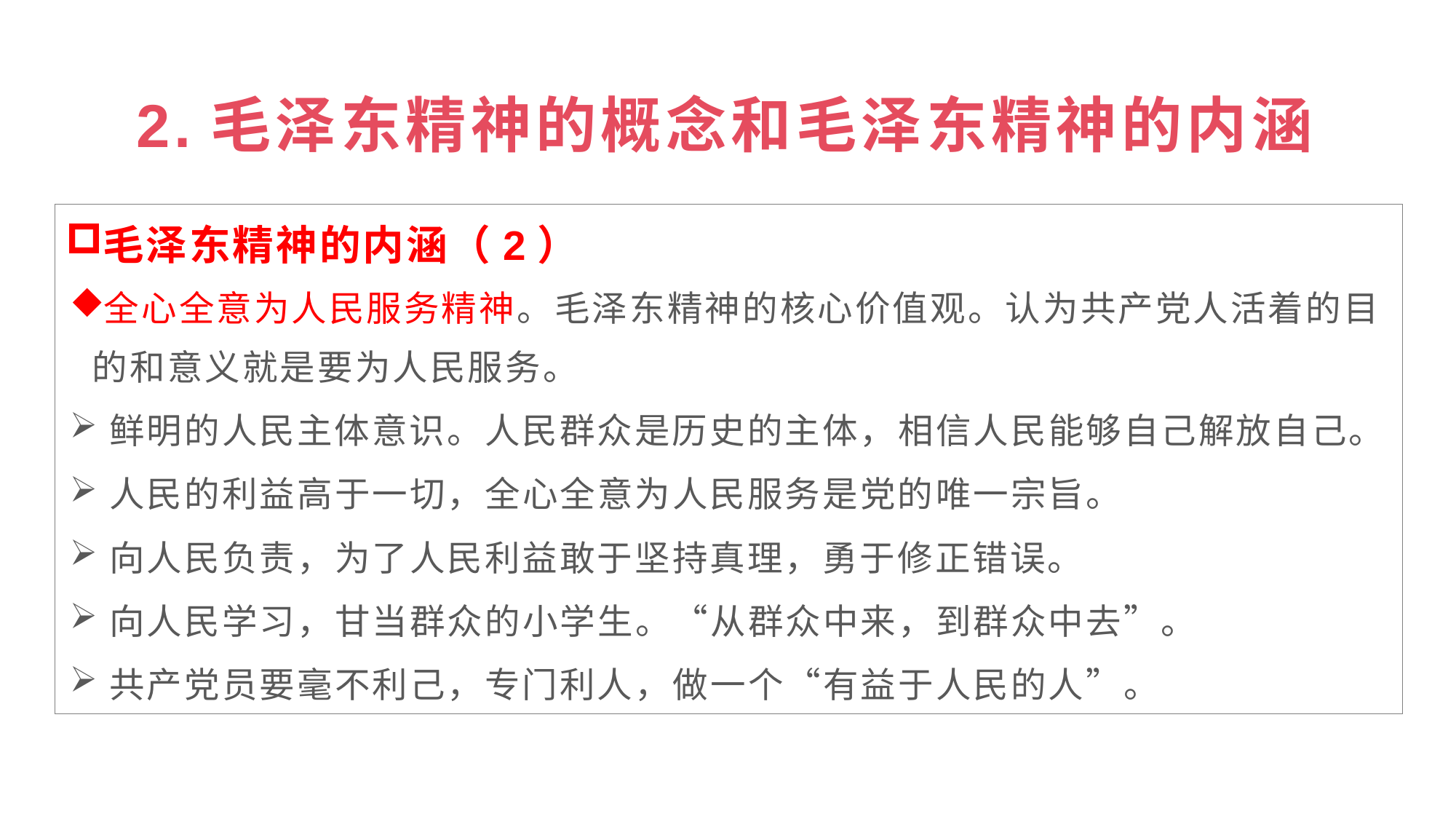

# 2.毛泽东精神的概念和毛泽东精神的内涵
毛泽东精神的内涵（2）
全心全意为人民服务精神。毛泽东精神的核心价值观。认为共产党人活着的目的和意义就是要为人民服务。
鲜明的人民主体意识。人民群众是历史的主体，相信人民能够自己解放自己。
人民的利益高于一切，全心全意为人民服务是党的唯一宗旨。
向人民负责，为了人民利益敢于坚持真理，勇于修正错误。
向人民学习，甘当群众的小学生。“从群众中来，到群众中去”。
共产党员要毫不利己，专门利人，做一个“有益于人民的人”。